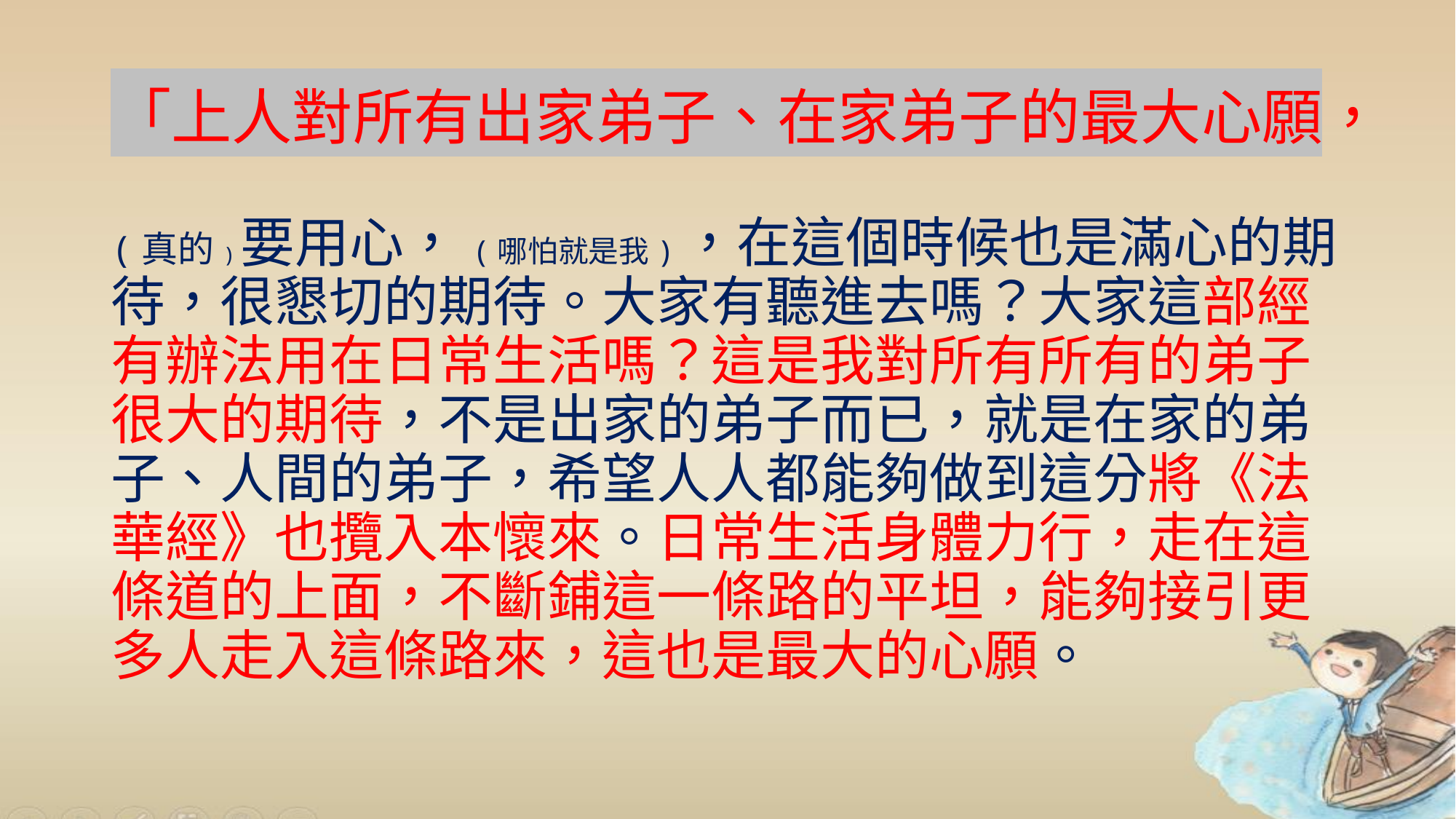

# 「上人對所有出家弟子、在家弟子的最大心願，
(真的)要用心，(哪怕就是我)，在這個時候也是滿心的期待，很懇切的期待。大家有聽進去嗎？大家這部經有辦法用在日常生活嗎？這是我對所有所有的弟子很大的期待，不是出家的弟子而已，就是在家的弟子、人間的弟子，希望人人都能夠做到這分將《法華經》也攬入本懷來。日常生活身體力行，走在這條道的上面，不斷鋪這一條路的平坦，能夠接引更多人走入這條路來，這也是最大的心願。